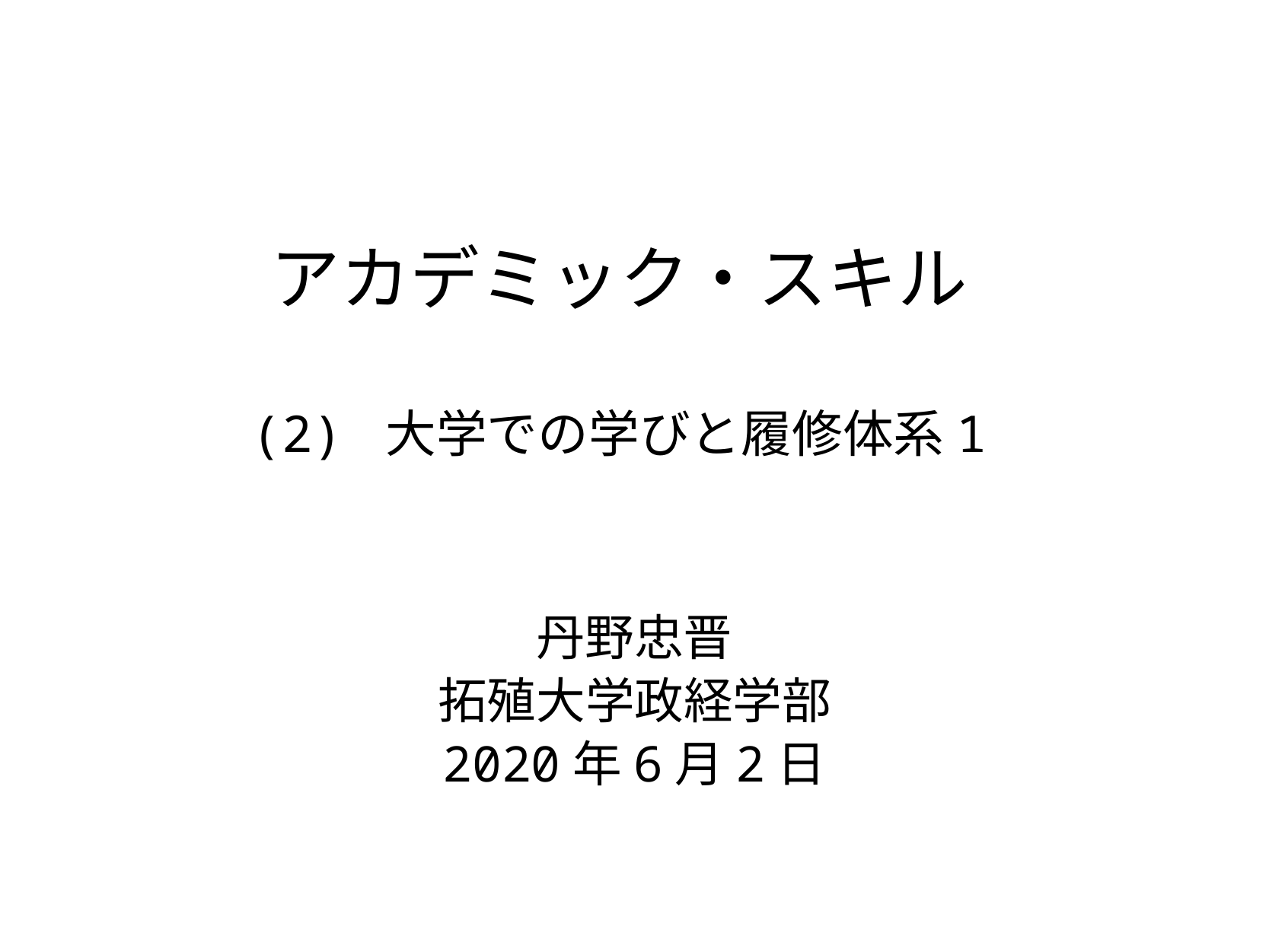

# アカデミック・スキル (2) 大学での学びと履修体系1

丹野忠晋
拓殖大学政経学部
2020年6月2日